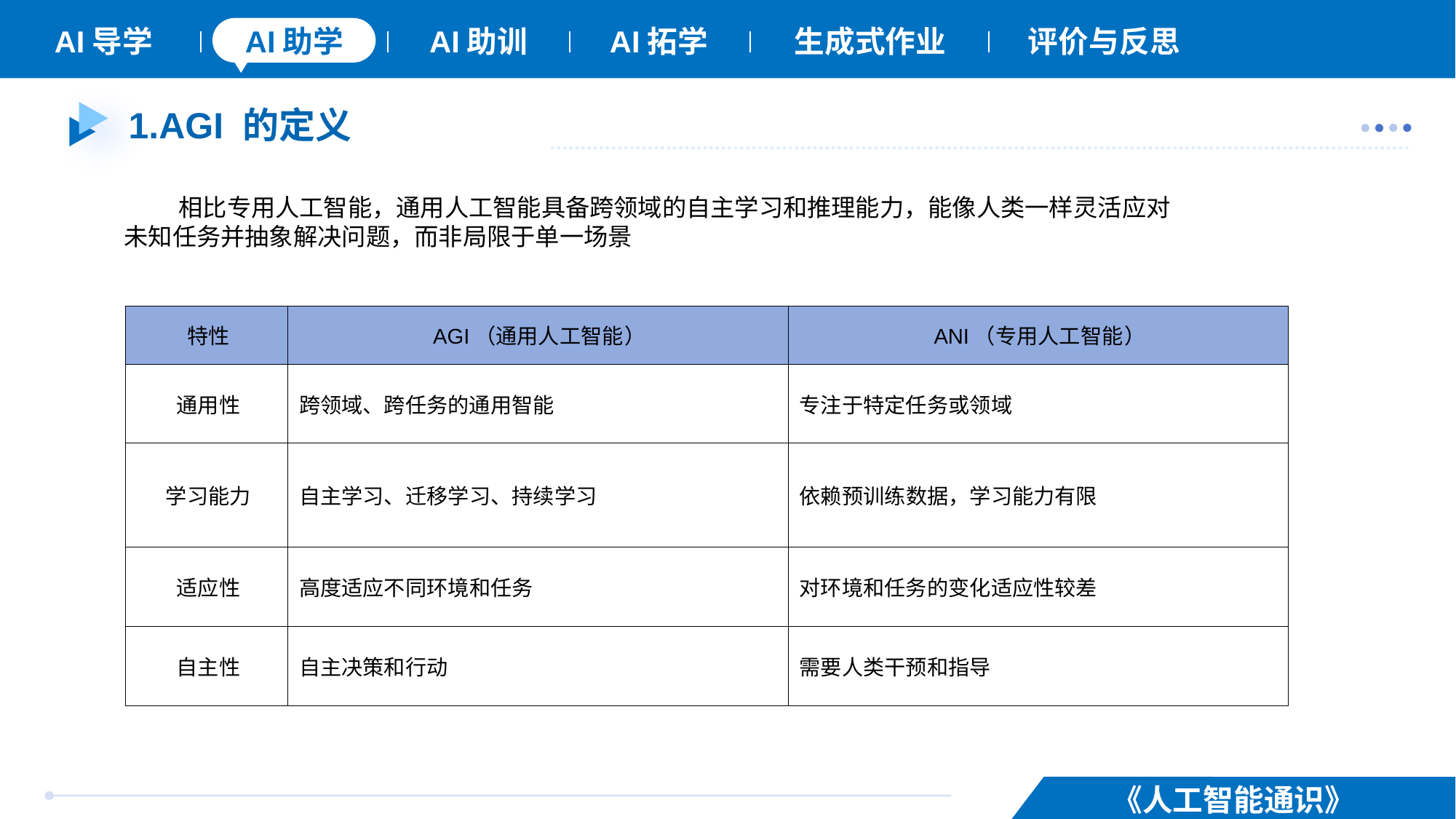

# 1.AGI 的定义
相比专用人工智能，通用人工智能具备跨领域的自主学习和推理能力，能像人类一样灵活应对未知任务并抽象解决问题，而非局限于单一场景
| 特性 | AGI（通用人工智能 ） | ANI（专用人工智能 ） |
| --- | --- | --- |
| 通用性 | 跨领域、跨任务的通用智能 | 专注于特定任务或领域 |
| 学习能力 | 自主学习、迁移学习、持续学习 | 依赖预训练数据，学习能力有限 |
| 适应性 | 高度适应不同环境和任务 | 对环境和任务的变化适应性较差 |
| 自主性 | 自主决策和行动 | 需要人类干预和指导 |